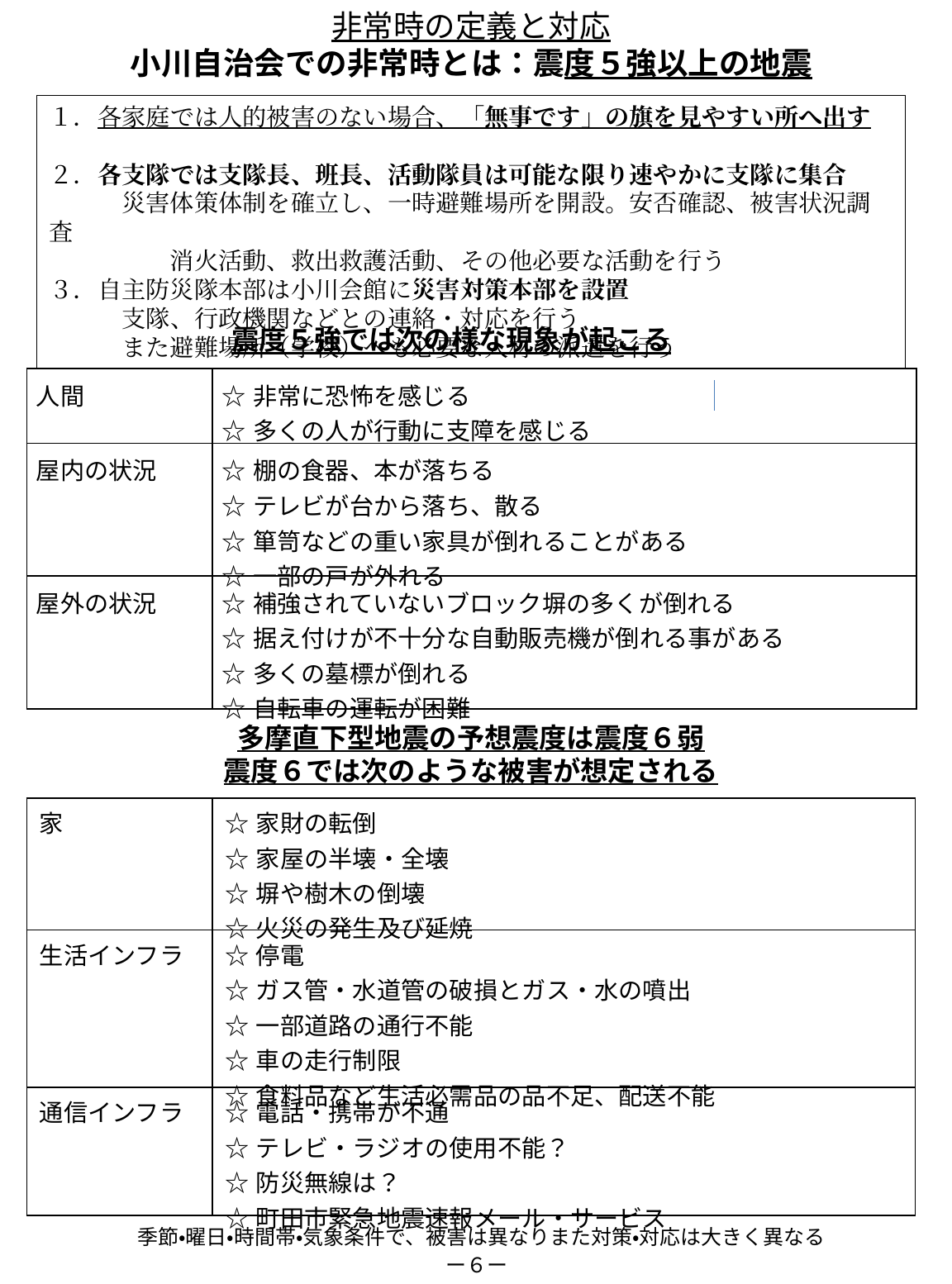

非常時の定義と対応
小川自治会での非常時とは：震度５強以上の地震
１．各家庭では人的被害のない場合、「無事です」の旗を見やすい所へ出す
２．各支隊では支隊長、班長、活動隊員は可能な限り速やかに支隊に集合
　　　災害体策体制を確立し、一時避難場所を開設。安否確認、被害状況調査
　　　　　消火活動、救出救護活動、その他必要な活動を行う
３．自主防災隊本部は小川会館に災害対策本部を設置
　　　支隊、行政機関などとの連絡・対応を行う
　　　また避難場所（学校）へも必要な人材の派遣を行う
震度５強では次の様な現象が起こる
| 人間 | ☆非常に恐怖を感じる ☆多くの人が行動に支障を感じる |
| --- | --- |
| 屋内の状況 | ☆棚の食器、本が落ちる ☆テレビが台から落ち、散る ☆箪笥などの重い家具が倒れることがある ☆一部の戸が外れる |
| 屋外の状況 | ☆補強されていないブロック塀の多くが倒れる ☆据え付けが不十分な自動販売機が倒れる事がある ☆多くの墓標が倒れる ☆自転車の運転が困難 |
防災隊員
多摩直下型地震の予想震度は震度６弱
震度６では次のような被害が想定される
| 家 | ☆家財の転倒 ☆家屋の半壊・全壊 ☆塀や樹木の倒壊 ☆火災の発生及び延焼 |
| --- | --- |
| 生活インフラ | ☆停電 ☆ガス管・水道管の破損とガス・水の噴出 ☆一部道路の通行不能 ☆車の走行制限 ☆食料品など生活必需品の品不足、配送不能 |
| 通信インフラ | ☆電話・携帯が不通 ☆テレビ・ラジオの使用不能？ ☆防災無線は？ ☆町田市緊急地震速報メール・サービス |
季節・曜日・時間帯・気象条件で、被害は異なりまた対策・対応は大きく異なる
ー６ー